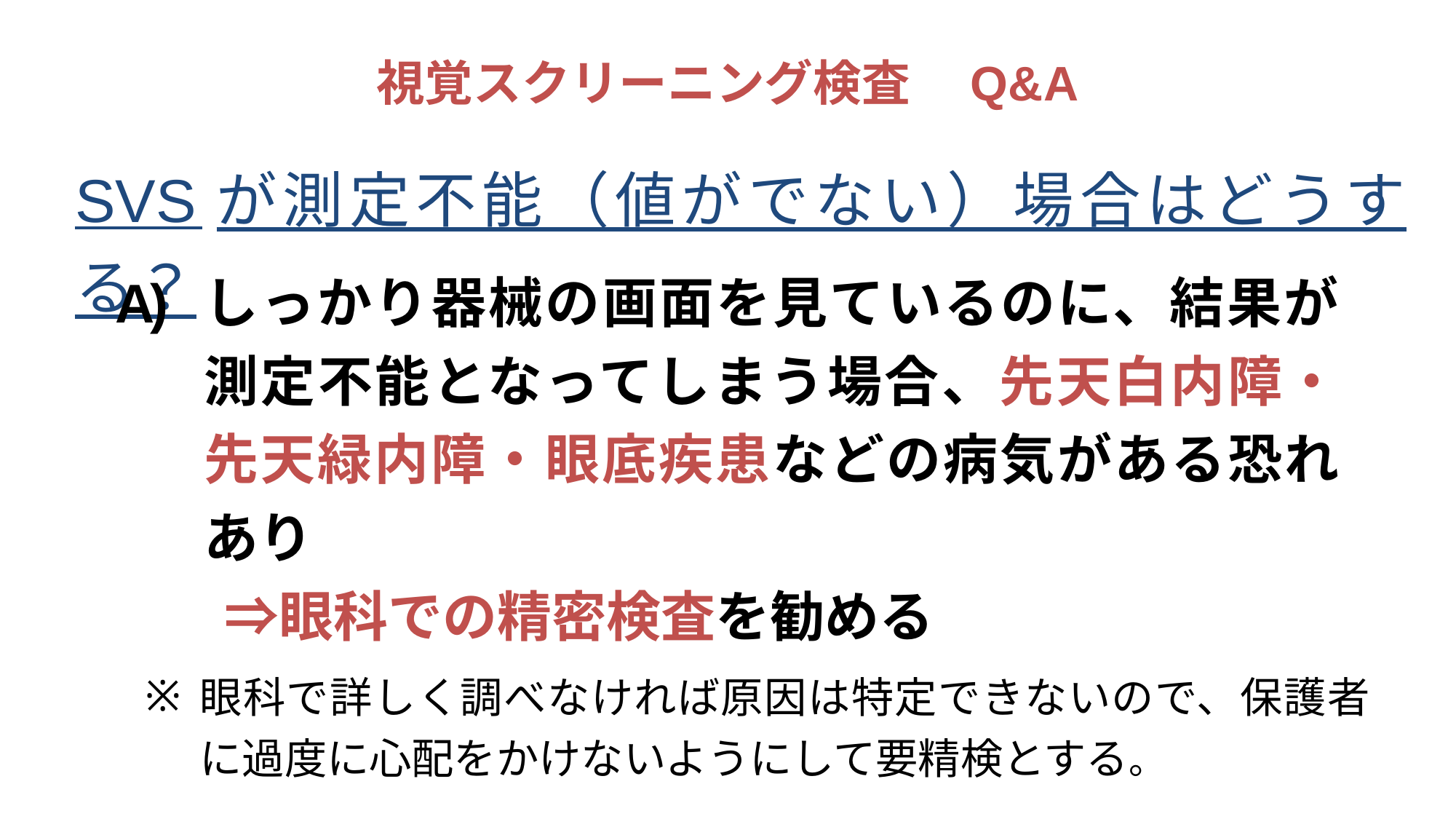

視覚スクリーニング検査　Q&A
SVSが測定不能（値がでない）場合はどうする？
しっかり器械の画面を見ているのに、結果が測定不能となってしまう場合、先天白内障・先天緑内障・眼底疾患などの病気がある恐れあり
　　⇒眼科での精密検査を勧める
眼科で詳しく調べなければ原因は特定できないので、保護者に過度に心配をかけないようにして要精検とする。